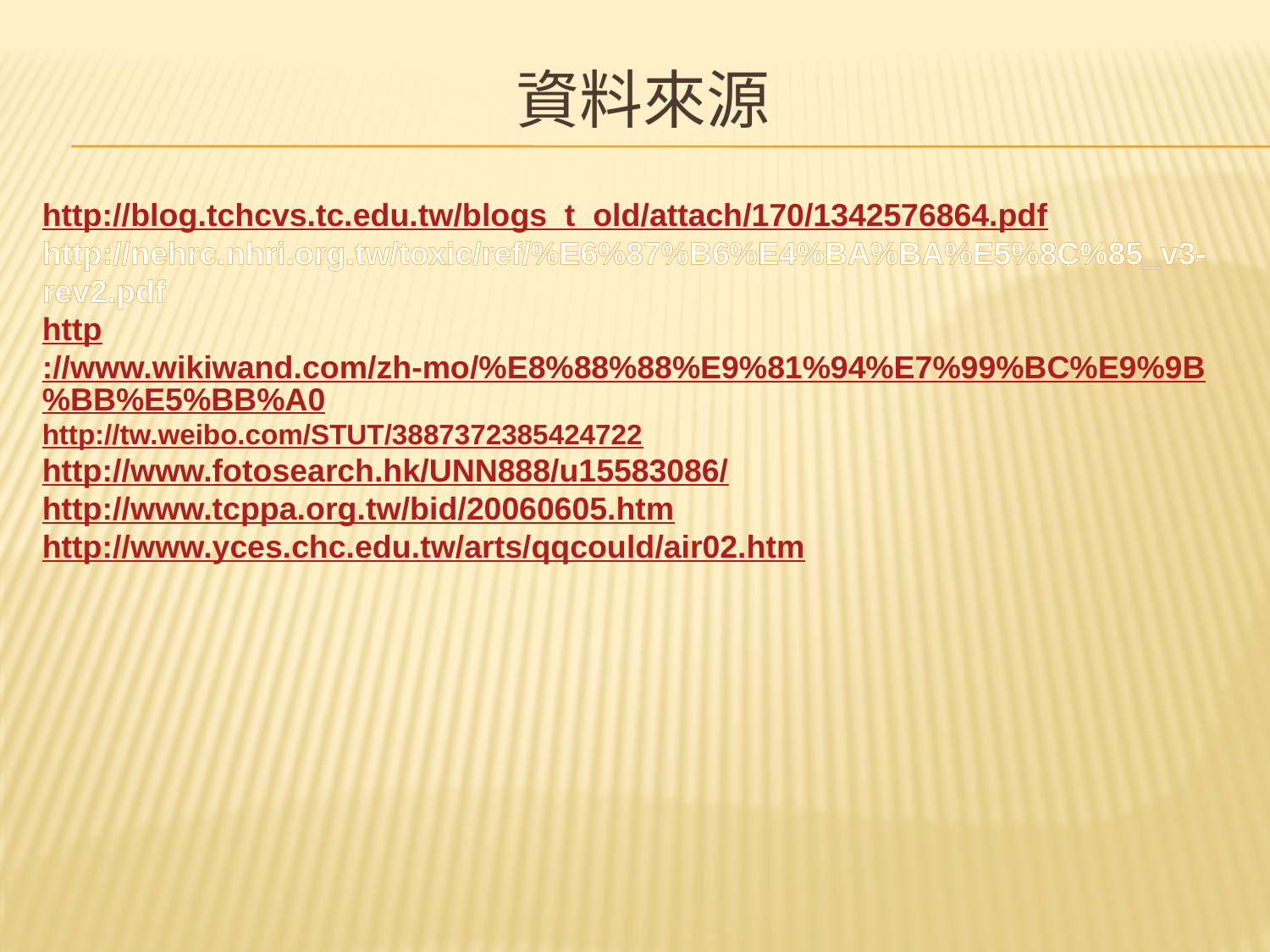

# 資料來源
http://blog.tchcvs.tc.edu.tw/blogs_t_old/attach/170/1342576864.pdf
http://nehrc.nhri.org.tw/toxic/ref/%E6%87%B6%E4%BA%BA%E5%8C%85_v3-rev2.pdf
http://www.wikiwand.com/zh-mo/%E8%88%88%E9%81%94%E7%99%BC%E9%9B%BB%E5%BB%A0
http://tw.weibo.com/STUT/3887372385424722
http://www.fotosearch.hk/UNN888/u15583086/
http://www.tcppa.org.tw/bid/20060605.htm
http://www.yces.chc.edu.tw/arts/qqcould/air02.htm